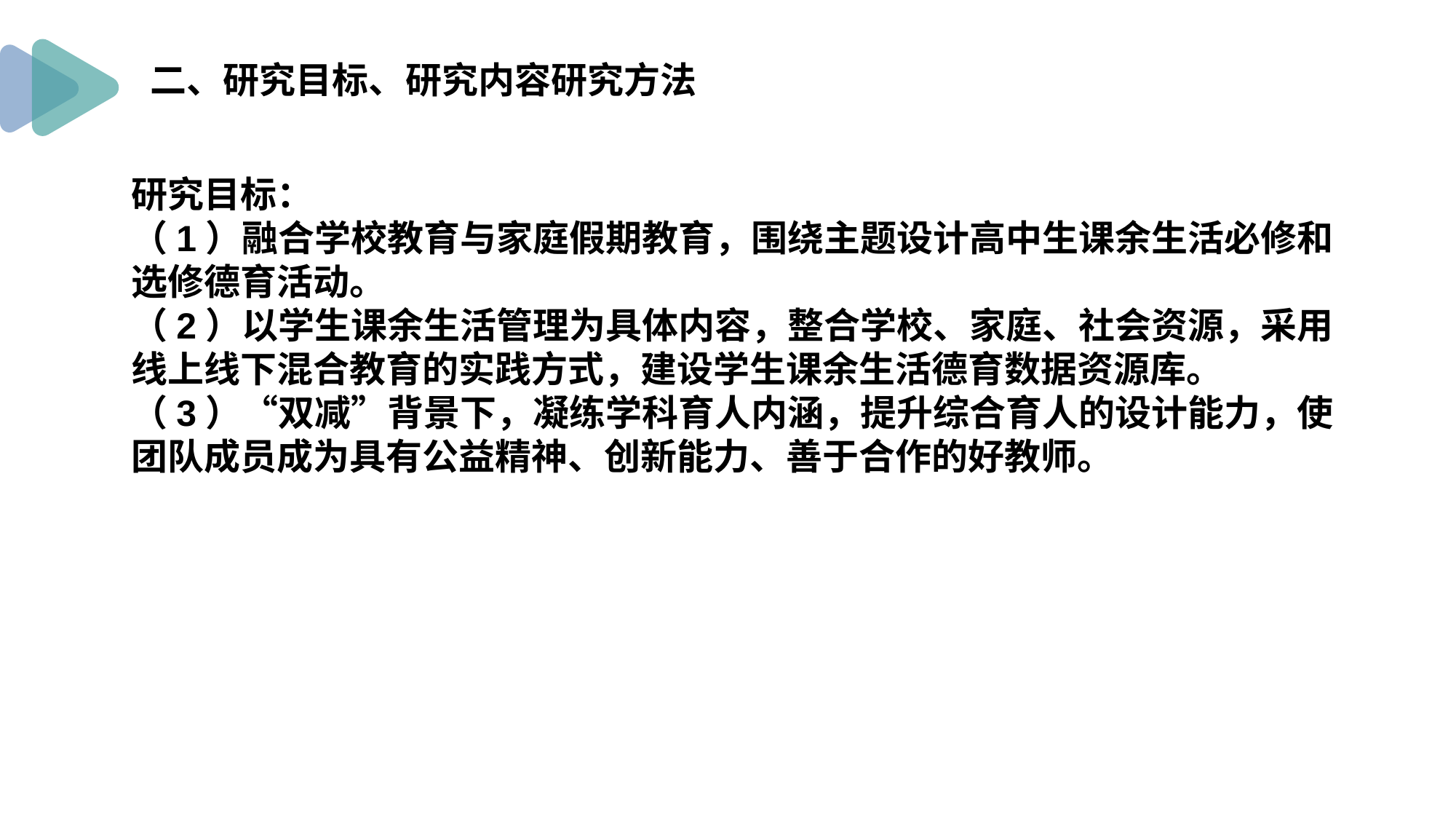

二、研究目标、研究内容研究方法
研究目标：
（1）融合学校教育与家庭假期教育，围绕主题设计高中生课余生活必修和选修德育活动。
（2）以学生课余生活管理为具体内容，整合学校、家庭、社会资源，采用线上线下混合教育的实践方式，建设学生课余生活德育数据资源库。
（3）“双减”背景下，凝练学科育人内涵，提升综合育人的设计能力，使团队成员成为具有公益精神、创新能力、善于合作的好教师。